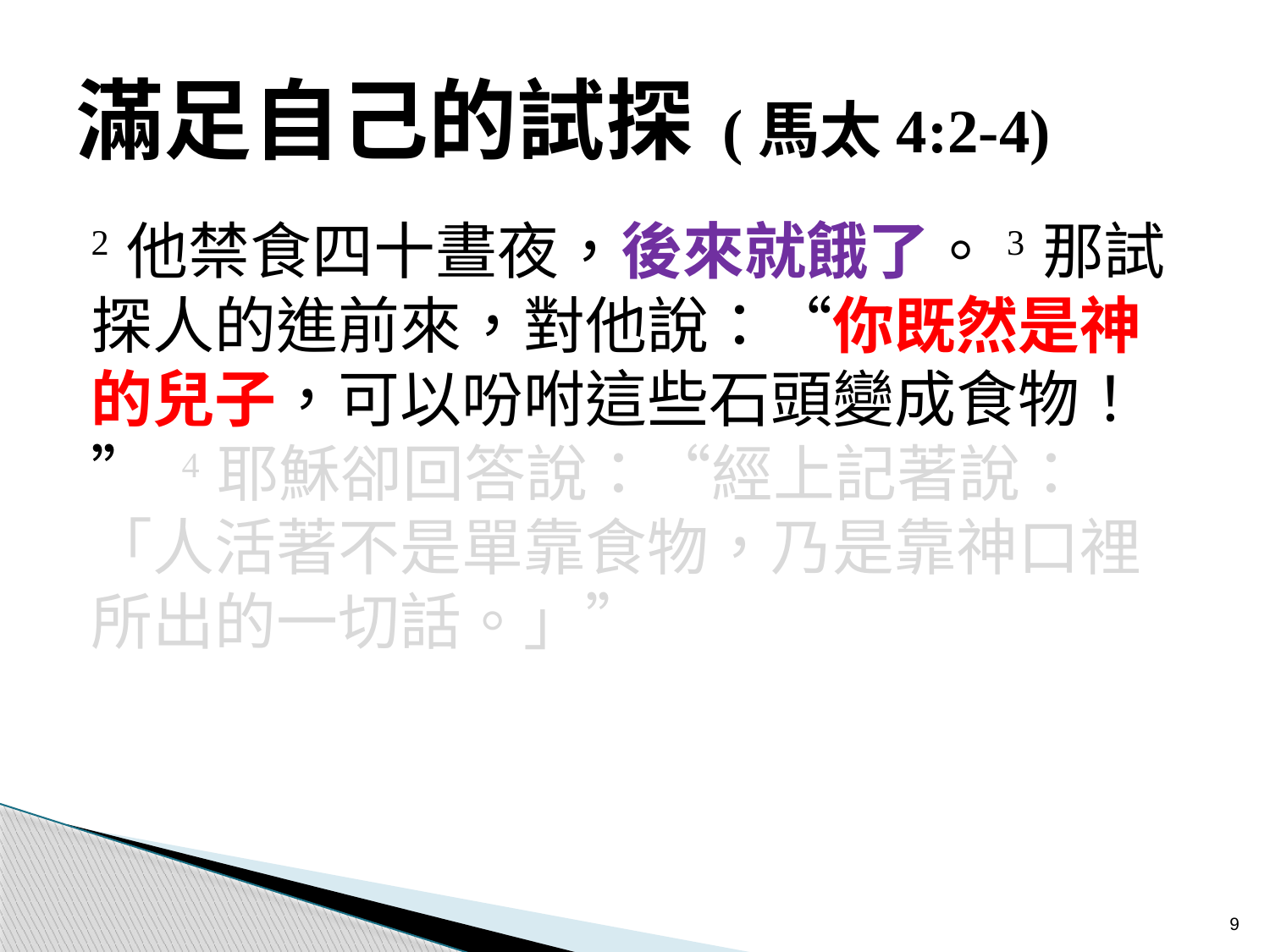

# 滿足自己的試探 (馬太4:2-4)
2 他禁食四十晝夜，後來就餓了。3 那試探人的進前來，對他說：“你既然是神的兒子，可以吩咐這些石頭變成食物！” 4 耶穌卻回答說：“經上記著說：「人活著不是單靠食物，乃是靠神口裡所出的一切話。」”
9